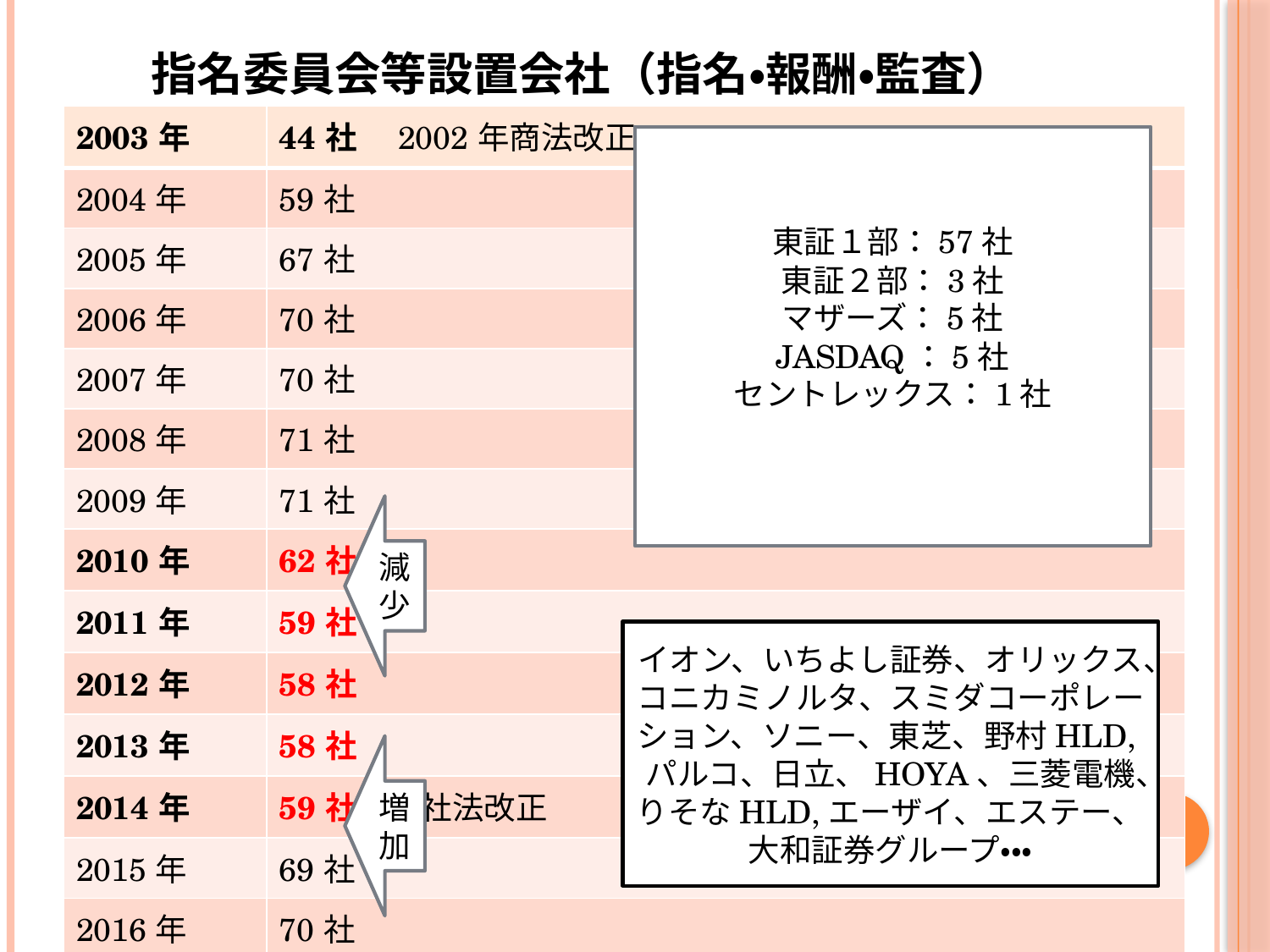

# 指名委員会等設置会社（指名・報酬・監査）
| 2003年 | 44社　2002年商法改正 |
| --- | --- |
| 2004年 | 59社 |
| 2005年 | 67社 |
| 2006年 | 70社 |
| 2007年 | 70社 |
| 2008年 | 71社 |
| 2009年 | 71社 |
| 2010年 | 62社 |
| 2011年 | 59社 |
| 2012年 | 58社 |
| 2013年 | 58社 |
| 2014年 | 59社　会社法改正 |
| 2015年 | 69社 |
| 2016年 | 70社 |
| 2017年 | 73社 |
| 2018年 | 72社 |
東証１部：57社
東証２部：3社
マザーズ：5社
JASDAQ：5社
セントレックス：1社

|  |  |
| --- | --- |
|  |  |
|  |  |
|  |  |
|  |  |
|  |  |
|  |  |
減少
イオン、いちよし証券、オリックス、コニカミノルタ、スミダコーポレーション、ソニー、東芝、野村HLD,パルコ、日立、HOYA、三菱電機、りそなHLD,エーザイ、エステー、大和証券グループ・・・
増加
15